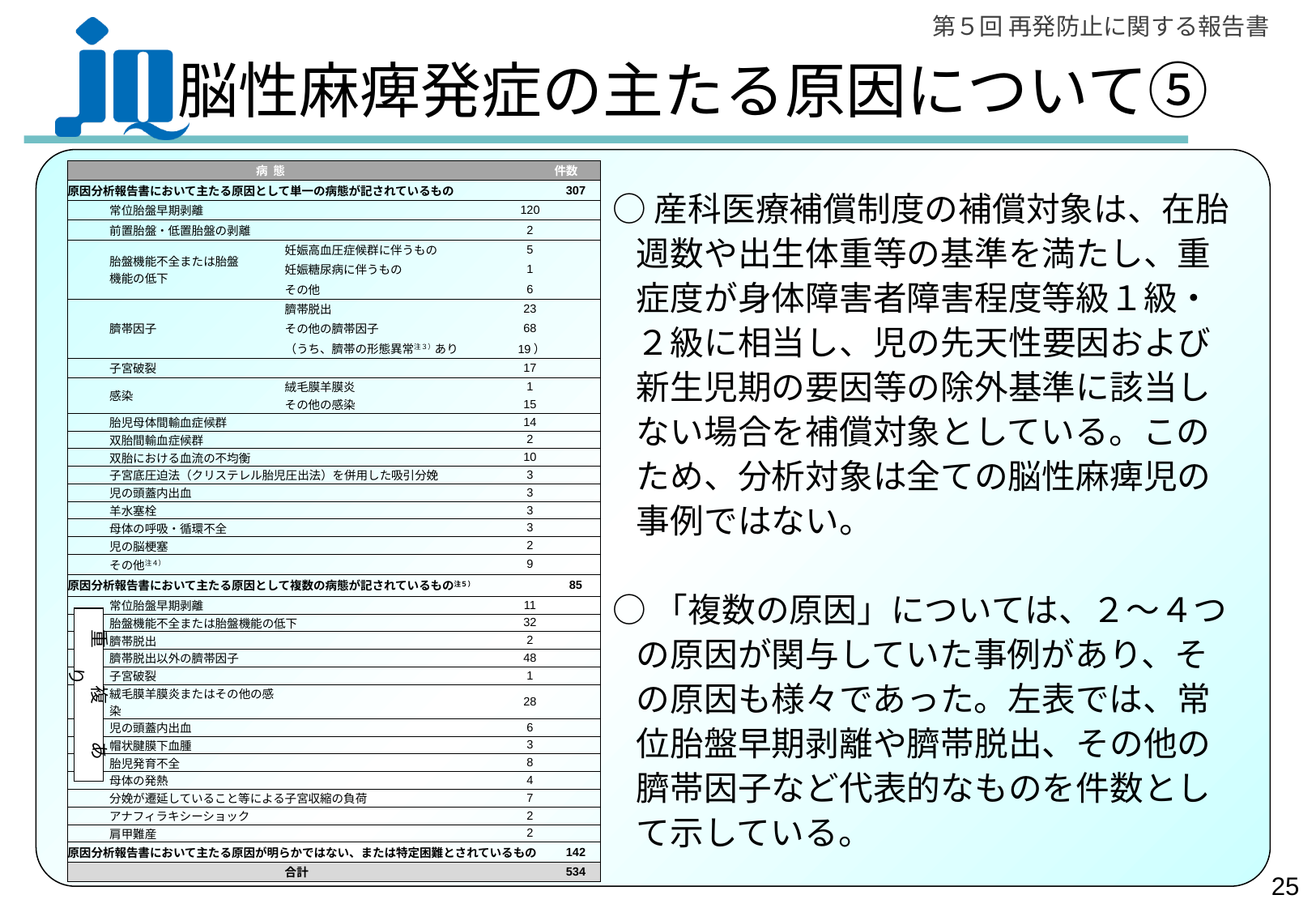

# 脳性麻痺発症の主たる原因について⑤

○産科医療補償制度の補償対象は、在胎週数や出生体重等の基準を満たし、重症度が身体障害者障害程度等級１級・２級に相当し、児の先天性要因および新生児期の要因等の除外基準に該当しない場合を補償対象としている。このため、分析対象は全ての脳性麻痺児の事例ではない。

○「複数の原因」については、２～４つの原因が関与していた事例があり、その原因も様々であった。左表では、常位胎盤早期剥離や臍帯脱出、その他の臍帯因子など代表的なものを件数として示している。
|  | 病 態 |  |  | 件数 |
| --- | --- | --- | --- | --- |
| 原因分析報告書において主たる原因として単一の病態が記されているもの |  |  |  | 307 |
|  | 常位胎盤早期剥離 |  | 120 |  |
|  | 前置胎盤・低置胎盤の剥離 |  | 2 |  |
|  | 胎盤機能不全または胎盤 機能の低下 | 妊娠高血圧症候群に伴うもの | 5 |  |
|  |  | 妊娠糖尿病に伴うもの | 1 |  |
|  |  | その他 | 6 |  |
|  | 臍帯因子 | 臍帯脱出 | 23 |  |
|  |  | その他の臍帯因子 | 68 |  |
|  |  | （うち、臍帯の形態異常注３）あり | 19） |  |
|  | 子宮破裂 |  | 17 |  |
|  | 感染 | 絨毛膜羊膜炎 | 1 |  |
|  |  | その他の感染 | 15 |  |
|  | 胎児母体間輸血症候群 |  | 14 |  |
|  | 双胎間輸血症候群 |  | 2 |  |
|  | 双胎における血流の不均衡 |  | 10 |  |
|  | 子宮底圧迫法（クリステレル胎児圧出法）を併用した吸引分娩 |  | 3 |  |
|  | 児の頭蓋内出血 |  | 3 |  |
|  | 羊水塞栓 |  | 3 |  |
|  | 母体の呼吸・循環不全 |  | 3 |  |
|  | 児の脳梗塞 |  | 2 |  |
|  | その他注４） |  | 9 |  |
| 原因分析報告書において主たる原因として複数の病態が記されているもの注５） |  |  |  | 85 |
|  | 常位胎盤早期剥離 |  | 11 |  |
|  | 胎盤機能不全または胎盤機能の低下 |  | 32 |  |
|  | 臍帯脱出 |  | 2 |  |
|  | 臍帯脱出以外の臍帯因子 |  | 48 |  |
|  | 子宮破裂 |  | 1 |  |
|  | 絨毛膜羊膜炎またはその他の感染 |  | 28 |  |
|  | 児の頭蓋内出血 |  | 6 |  |
|  | 帽状腱膜下血腫 |  | 3 |  |
|  | 胎児発育不全 |  | 8 |  |
|  | 母体の発熱 |  | 4 |  |
|  | 分娩が遷延していること等による子宮収縮の負荷 |  | 7 |  |
|  | アナフィラキシーショック |  | 2 |  |
|  | 肩甲難産 |  | 2 |  |
| 原因分析報告書において主たる原因が明らかではない、または特定困難とされているもの |  |  |  | 142 |
|  |  | 合計 |  | 534 |
重　　複　　あ　　り
25